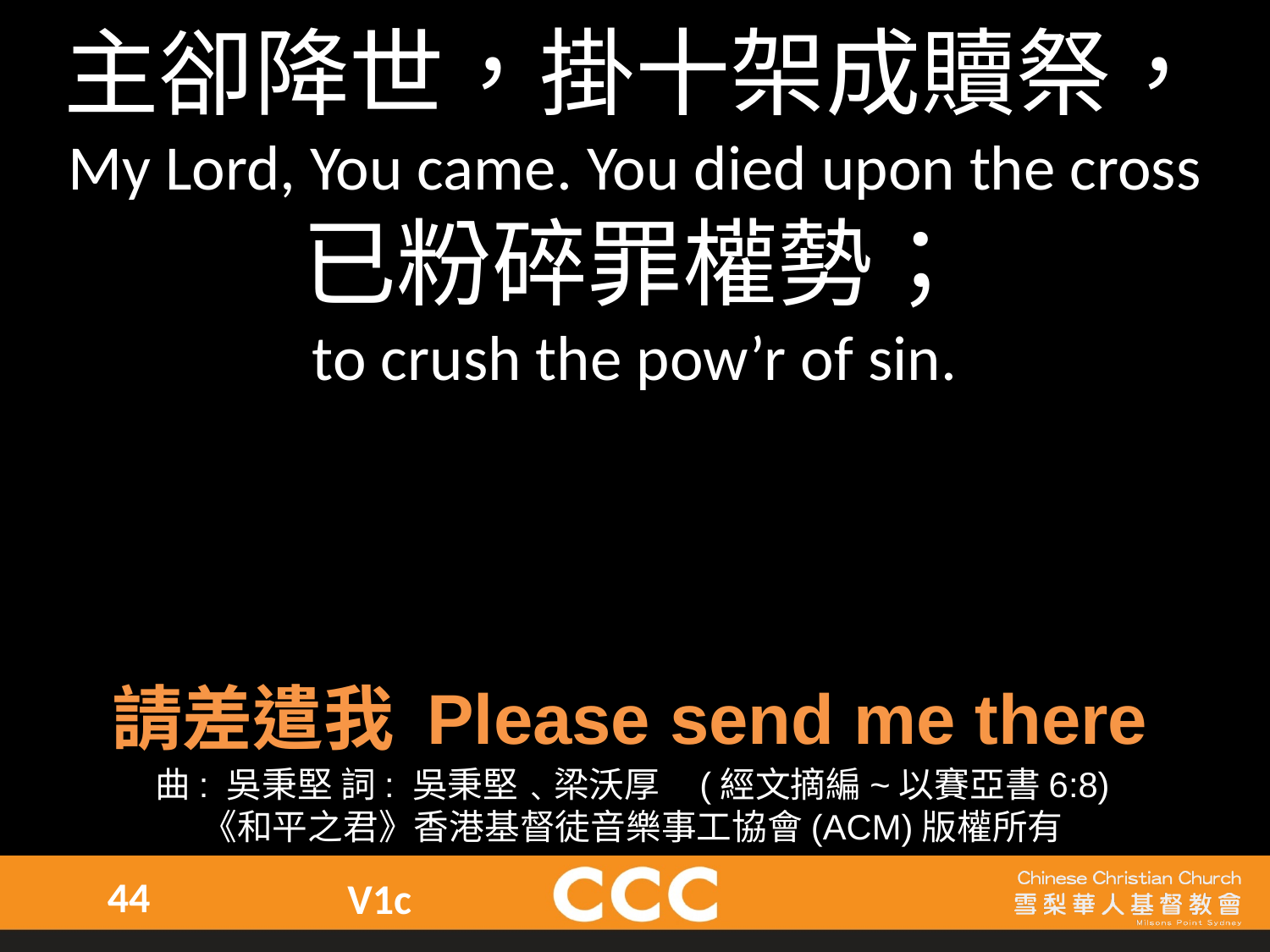

主卻降世，掛十架成贖祭，
My Lord, You came. You died upon the cross
已粉碎罪權勢；
to crush the pow’r of sin.
請差遣我 Please send me there
曲: 吳秉堅 詞: 吳秉堅﹑梁沃厚    (經文摘編~以賽亞書6:8)
《和平之君》香港基督徒音樂事工協會(ACM)版權所有
44
V1c